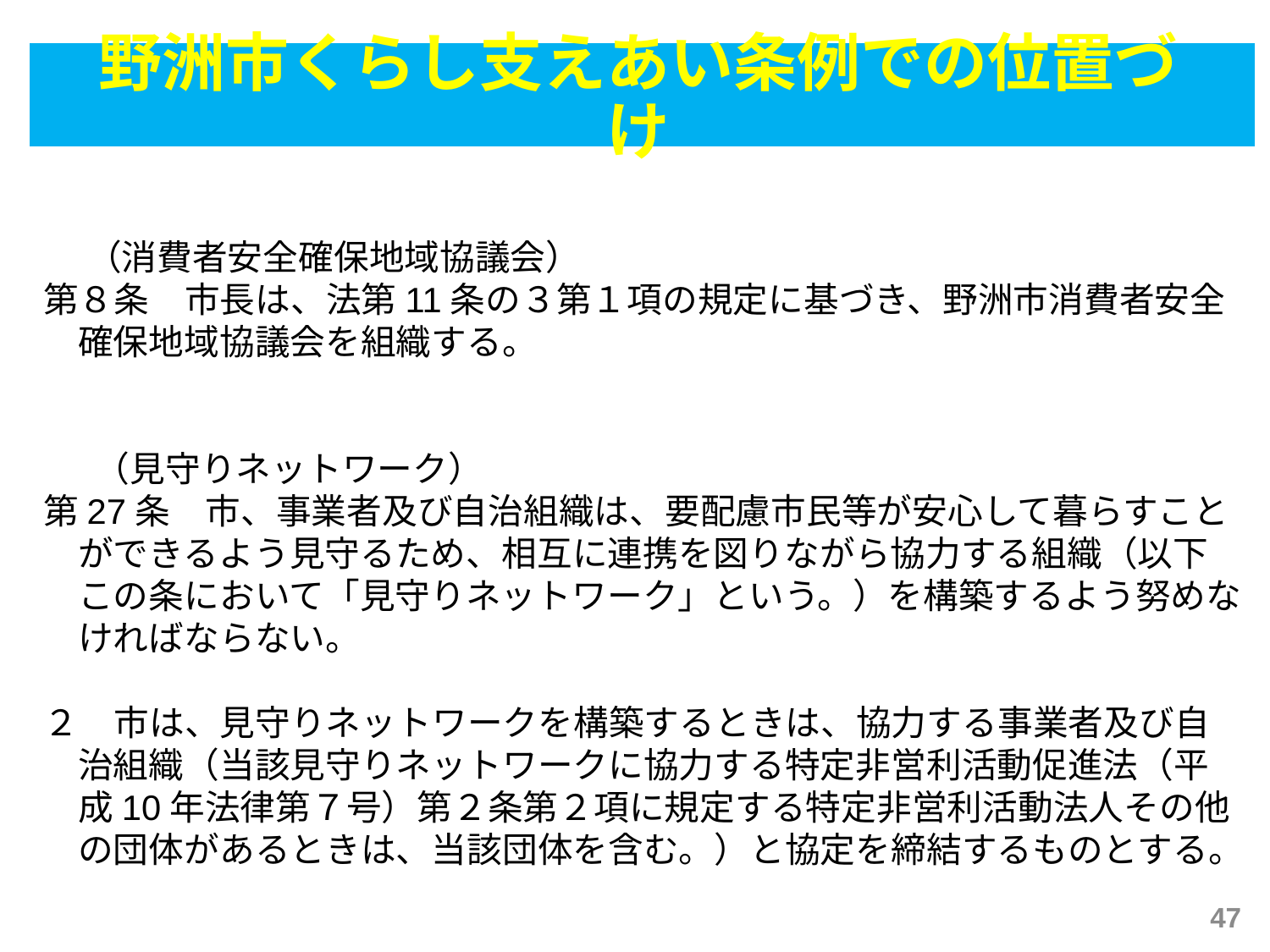

野洲市くらし支えあい条例での位置づけ
　 （消費者安全確保地域協議会）
第８条　市長は、法第11条の３第１項の規定に基づき、野洲市消費者安全確保地域協議会を組織する。

 　（見守りネットワーク）
第27条　市、事業者及び自治組織は、要配慮市民等が安心して暮らすことができるよう見守るため、相互に連携を図りながら協力する組織（以下この条において「見守りネットワーク」という。）を構築するよう努めなければならない。

２　市は、見守りネットワークを構築するときは、協力する事業者及び自治組織（当該見守りネットワークに協力する特定非営利活動促進法（平成10年法律第７号）第２条第２項に規定する特定非営利活動法人その他の団体があるときは、当該団体を含む。）と協定を締結するものとする。

47